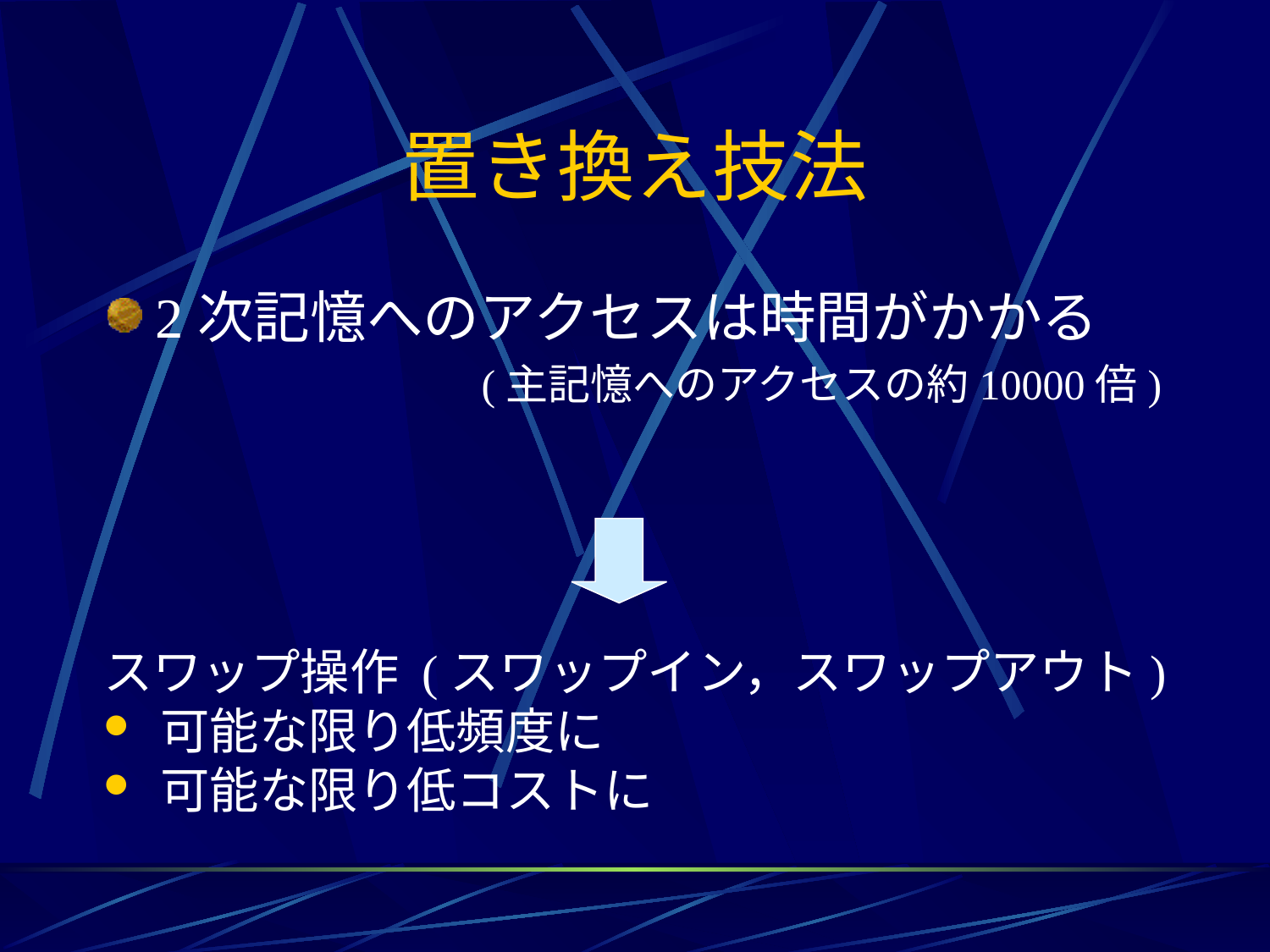

# 置き換え技法
2次記憶へのアクセスは時間がかかる
(主記憶へのアクセスの約10000倍)

スワップ操作 (スワップイン，スワップアウト)
 可能な限り低頻度に
 可能な限り低コストに